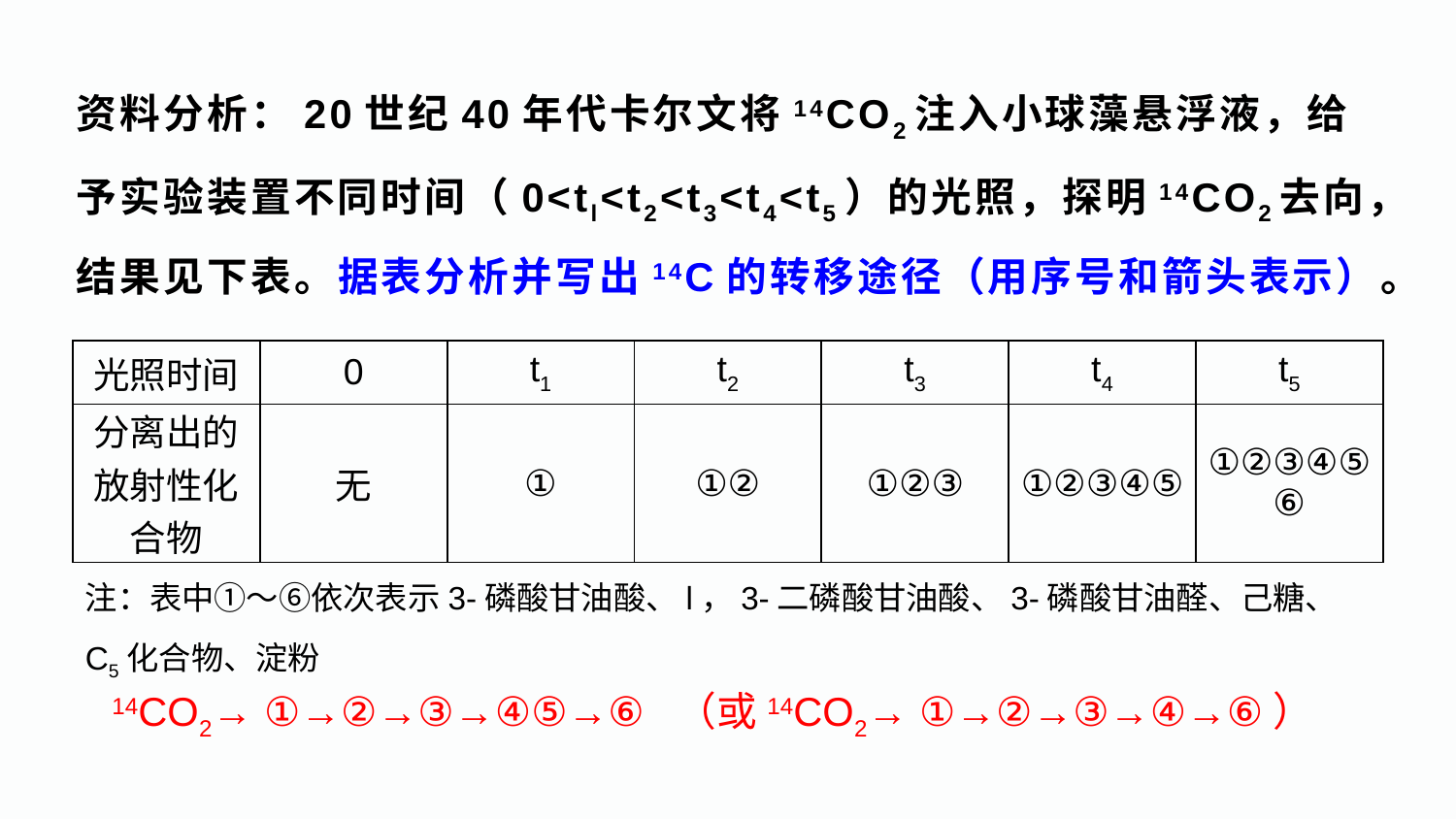

资料分析：20世纪40年代卡尔文将14CO2注入小球藻悬浮液，给予实验装置不同时间（0<tl<t2<t3<t4<t5）的光照，探明14CO2去向，结果见下表。据表分析并写出14C的转移途径（用序号和箭头表示）。
| 光照时间 | 0 | t1 | t2 | t3 | t4 | t5 |
| --- | --- | --- | --- | --- | --- | --- |
| 分离出的放射性化合物 | 无 | ① | ①② | ①②③ | ①②③④⑤ | ①②③④⑤⑥ |
注：表中①～⑥依次表示3-磷酸甘油酸、l，3-二磷酸甘油酸、3-磷酸甘油醛、己糖、C5化合物、淀粉
14CO2→ ①→②→③→④⑤→⑥  （或14CO2→ ①→②→③→④→⑥）